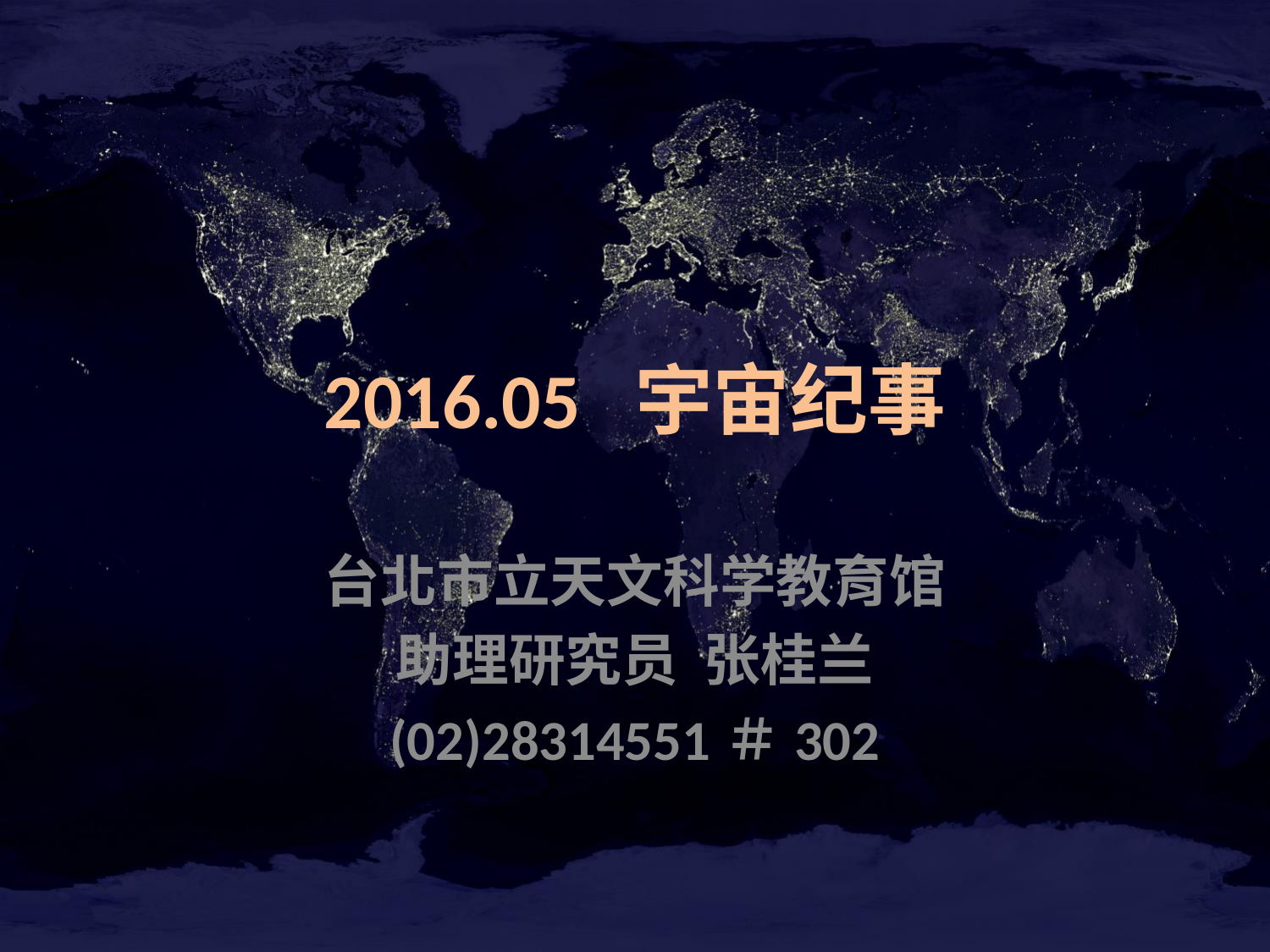

# 2016.05  宇宙纪事
台北市立天文科学教育馆
助理研究员  张桂兰
(02)28314551＃302